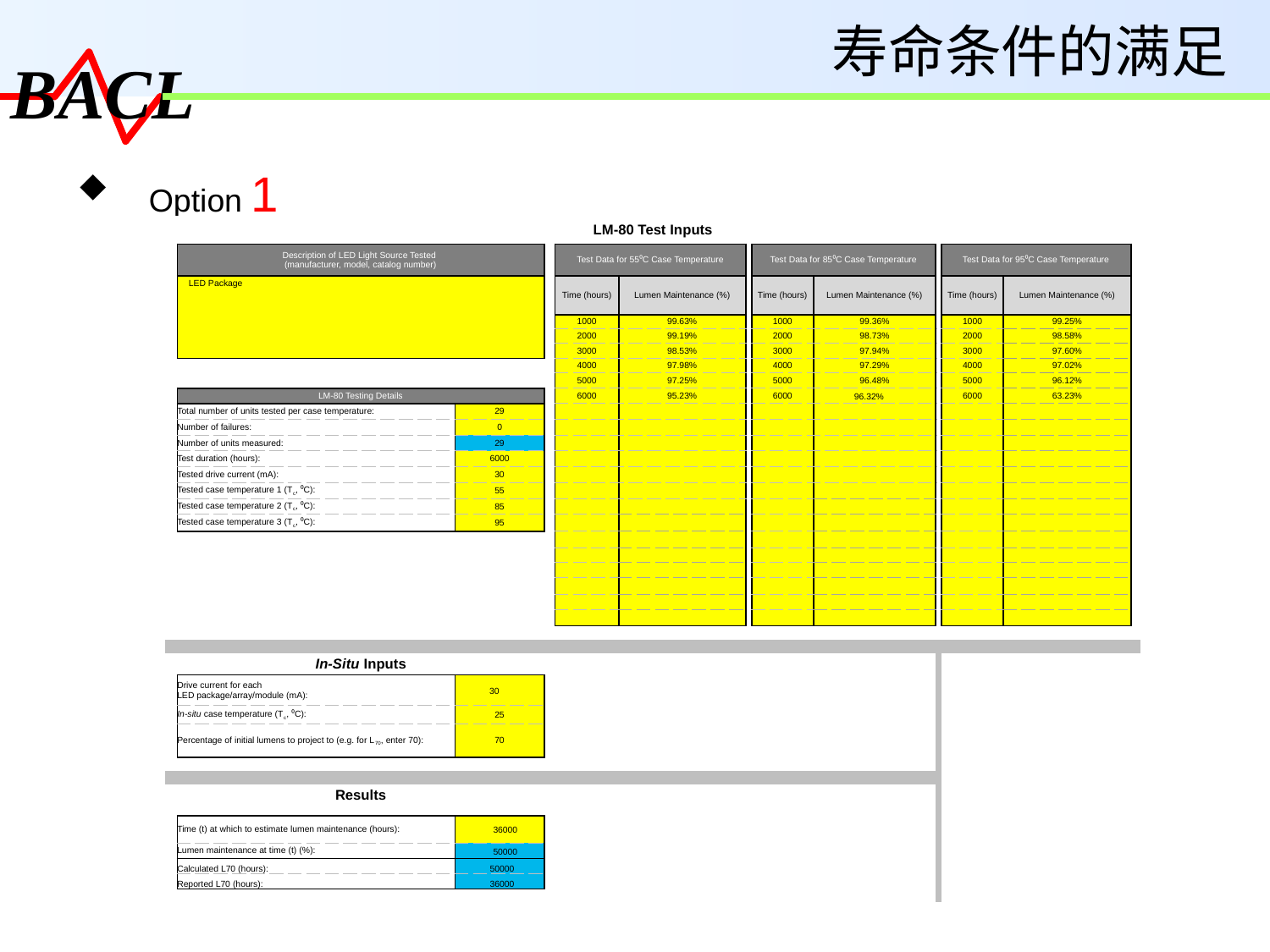

寿命条件的满足
Option 1
| LM-80 Test Inputs |  |  |  |  |  |  |  |  |  |  |  |  |
| --- | --- | --- | --- | --- | --- | --- | --- | --- | --- | --- | --- | --- |
|  | Description of LED Light Source Tested (manufacturer, model, catalog number) |  |  | Test Data for 55⁰C Case Temperature |  |  | Test Data for 85⁰C Case Temperature |  |  | Test Data for 95⁰C Case Temperature |  |  |
|  | LED Package |  |  | Time (hours) | Lumen Maintenance (%) |  | Time (hours) | Lumen Maintenance (%) |  | Time (hours) | Lumen Maintenance (%) |  |
|  |  |  |  | 1000 | 99.63% |  | 1000 | 99.36% |  | 1000 | 99.25% |  |
|  |  |  |  | 2000 | 99.19% |  | 2000 | 98.73% |  | 2000 | 98.58% |  |
|  |  |  |  | 3000 | 98.53% |  | 3000 | 97.94% |  | 3000 | 97.60% |  |
|  |  |  |  | 4000 | 97.98% |  | 4000 | 97.29% |  | 4000 | 97.02% |  |
|  |  |  |  | 5000 | 97.25% |  | 5000 | 96.48% |  | 5000 | 96.12% |  |
|  | LM-80 Testing Details |  |  | 6000 | 95.23% |  | 6000 | 96.32% |  | 6000 | 63.23% |  |
|  | Total number of units tested per case temperature: | 29 |  |  |  |  |  |  |  |  |  |  |
|  | Number of failures: | 0 |  |  |  |  |  |  |  |  |  |  |
|  | Number of units measured: | 29 |  |  |  |  |  |  |  |  |  |  |
|  | Test duration (hours): | 6000 |  |  |  |  |  |  |  |  |  |  |
|  | Tested drive current (mA): | 30 |  |  |  |  |  |  |  |  |  |  |
|  | Tested case temperature 1 (Tc, ⁰C): | 55 |  |  |  |  |  |  |  |  |  |  |
|  | Tested case temperature 2 (Tc, ⁰C): | 85 |  |  |  |  |  |  |  |  |  |  |
|  | Tested case temperature 3 (Tc, ⁰C): | 95 |  |  |  |  |  |  |  |  |  |  |
|  |  |  |  |  |  |  |  |  |  |  |  |  |
|  |  |  |  |  |  |  |  |  |  |  |  |  |
|  |  |  |  |  |  |  |  |  |  |  |  |  |
|  |  |  |  |  |  |  |  |  |  |  |  |  |
|  |  |  |  |  |  |  |  |  |  |  |  |  |
|  |  |  |  |  |  |  |  |  |  |  |  |  |
|  |  |  |  |  |  |  |  |  |  |  |  |  |
|  |  |  |  |  |  |  |  |  |  |  |  |  |
|  | In-Situ Inputs |  |  |  |  |  |  |  |  |  |  |  |
|  | Drive current for each LED package/array/module (mA): | 30 |  |  |  |  |  |  |  |  |  |  |
|  | In-situ case temperature (Tc, ⁰C): | 25 |  |  |  |  |  |  |  |  |  |  |
|  | Percentage of initial lumens to project to (e.g. for L70, enter 70): | 70 |  |  |  |  |  |  |  |  |  |  |
|  |  |  |  |  |  |  |  |  |  |  |  |  |
|  |  |  |  |  |  |  |  |  |  |  |  |  |
|  | Results |  |  |  |  |  |  |  |  |  |  |  |
|  |  |  |  |  |  |  |  |  |  |  |  |  |
|  | Time (t) at which to estimate lumen maintenance (hours): | 36000 |  |  |  |  |  |  |  |  |  |  |
|  | Lumen maintenance at time (t) (%): | 50000 |  |  |  |  |  |  |  |  |  |  |
|  | Calculated L70 (hours): | 50000 |  |  |  |  |  |  |  |  |  |  |
|  | Reported L70 (hours): | 36000 |  |  |  |  |  |  |  |  |  |  |
|  |  |  |  |  |  |  |  |  |  |  |  |  |